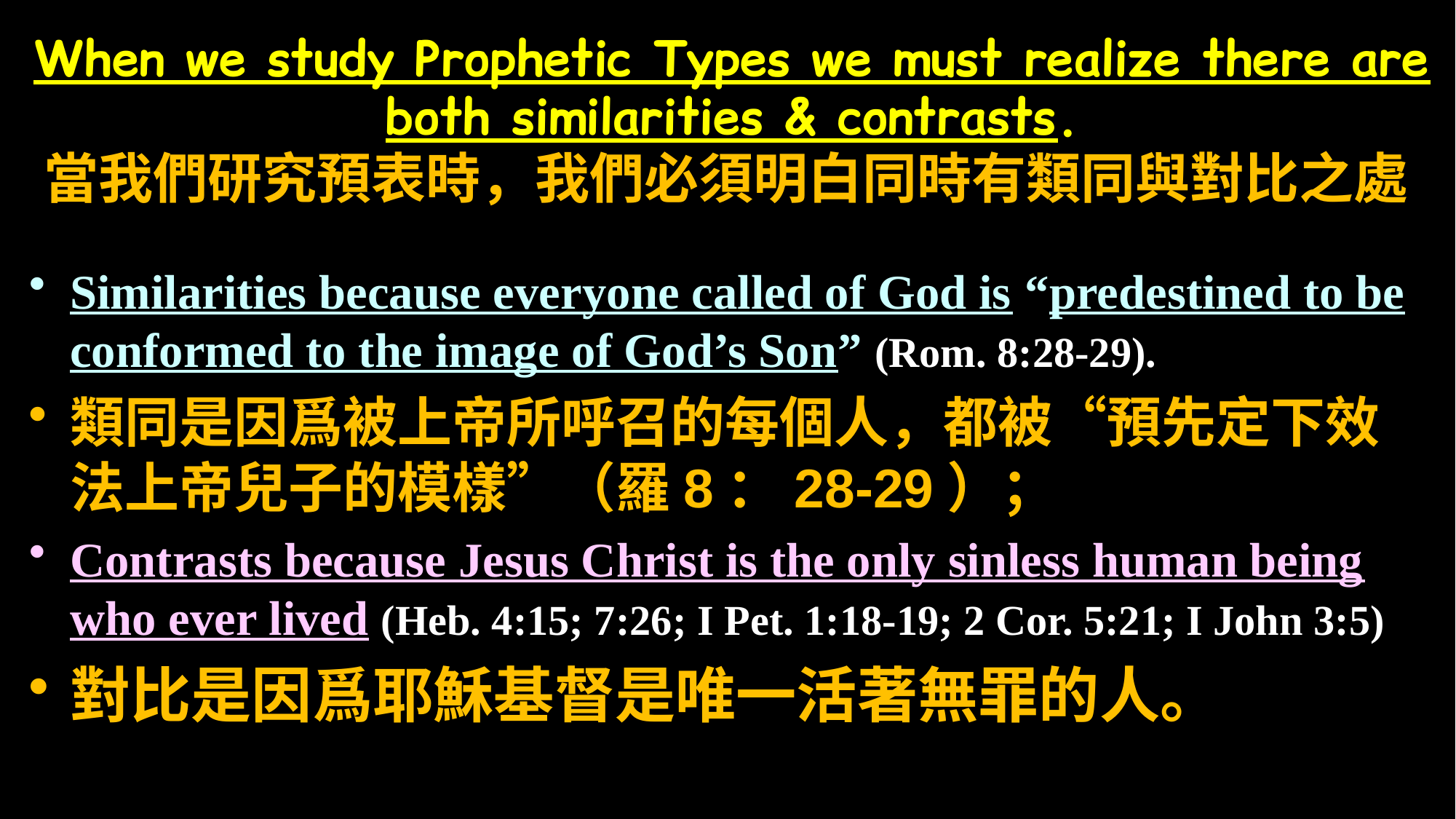

# When we study Prophetic Types we must realize there are both similarities & contrasts. 當我們研究預表時，我們必須明白同時有類同與對比之處
Similarities because everyone called of God is “predestined to be conformed to the image of God’s Son” (Rom. 8:28-29).
類同是因爲被上帝所呼召的每個人，都被“預先定下效法上帝兒子的模樣”（羅8：28-29）；
Contrasts because Jesus Christ is the only sinless human being who ever lived (Heb. 4:15; 7:26; I Pet. 1:18-19; 2 Cor. 5:21; I John 3:5)
對比是因爲耶穌基督是唯一活著無罪的人。